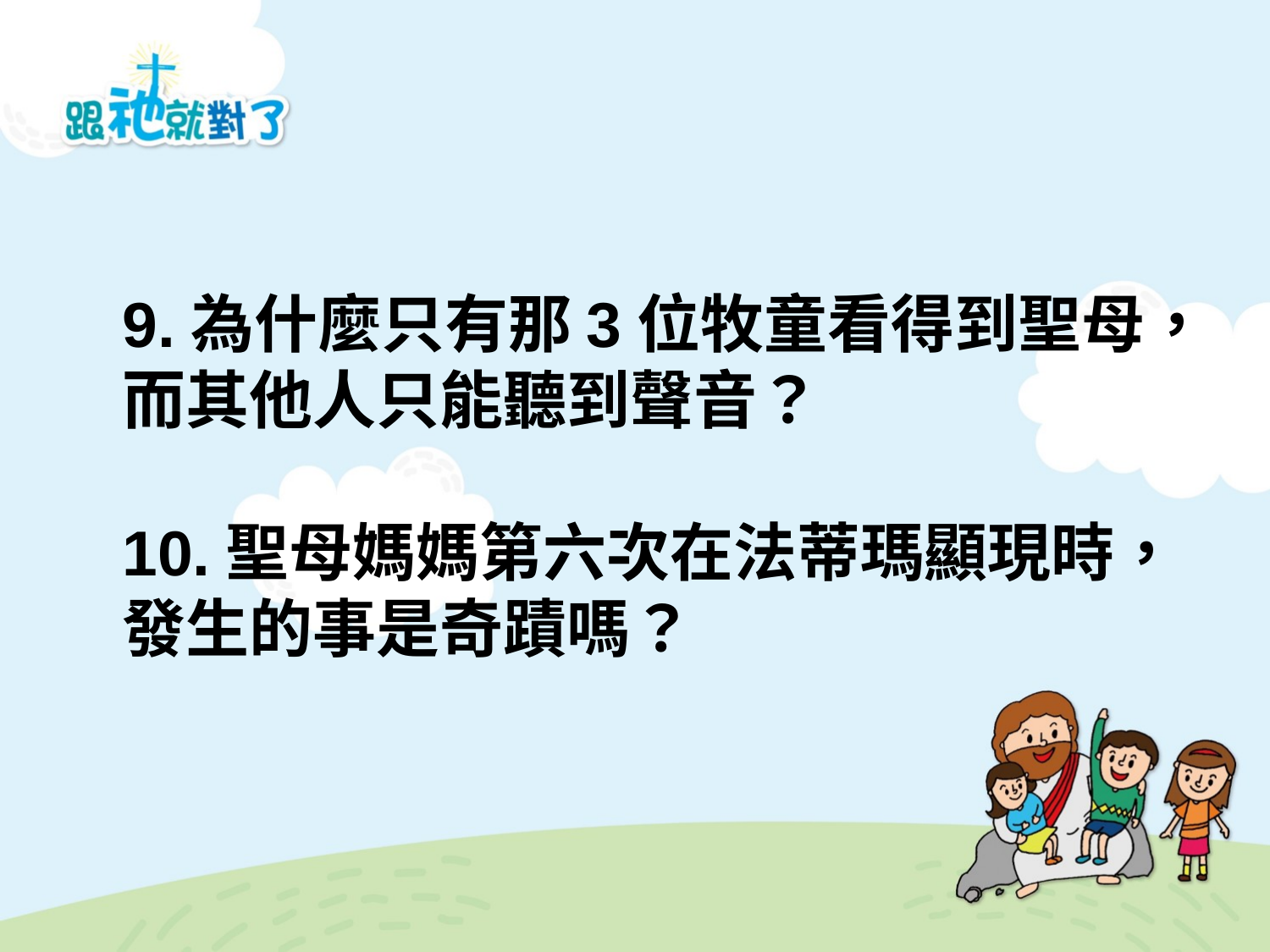

9.為什麼只有那3位牧童看得到聖母，而其他人只能聽到聲音？

10.聖母媽媽第六次在法蒂瑪顯現時，發生的事是奇蹟嗎？